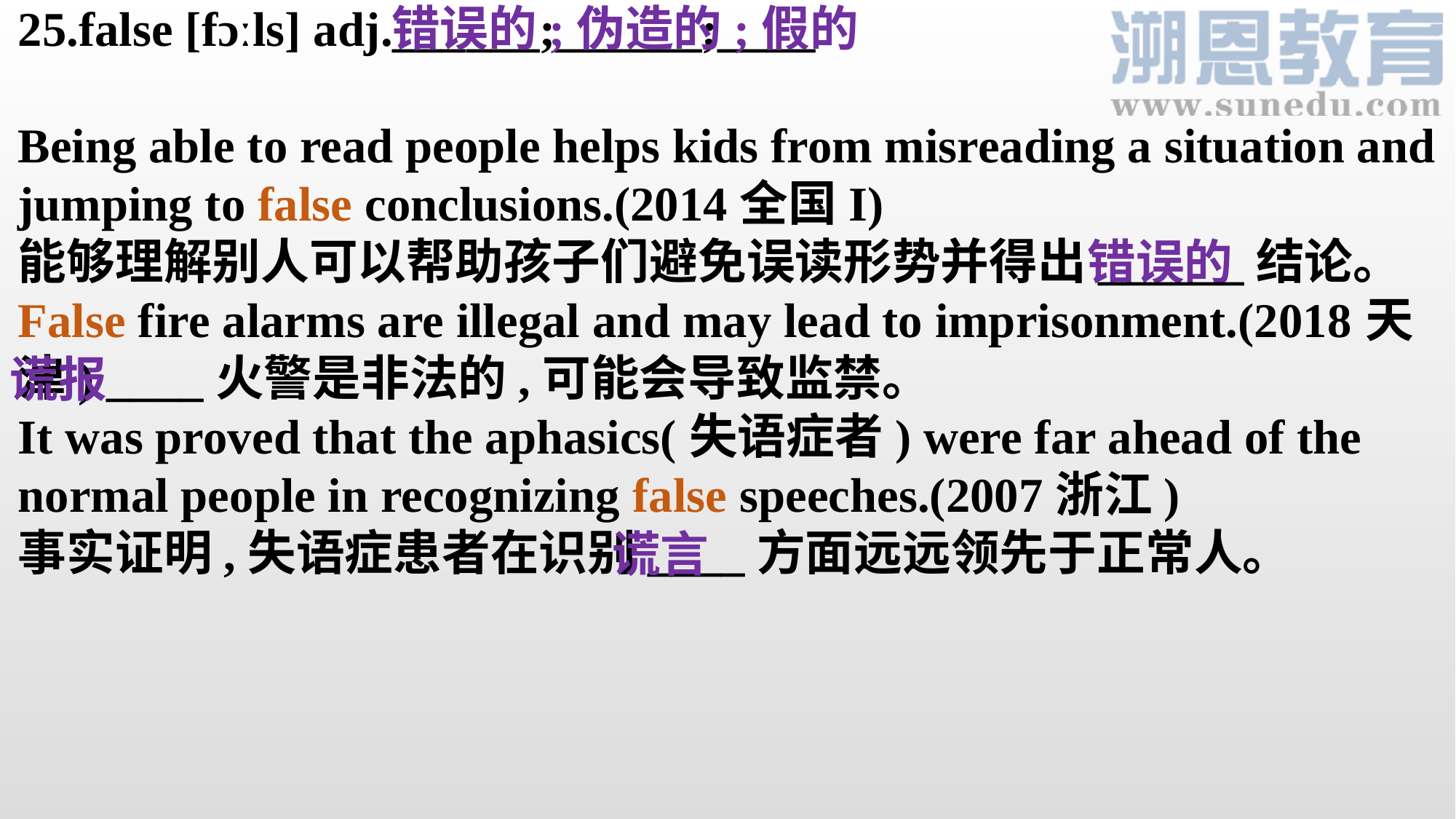

25.false [fɔːls] adj.______;______;____

Being able to read people helps kids from misreading a situation and jumping to false conclusions.(2014全国I)
能够理解别人可以帮助孩子们避免误读形势并得出______结论。
False fire alarms are illegal and may lead to imprisonment.(2018天津) ____火警是非法的,可能会导致监禁。
It was proved that the aphasics(失语症者) were far ahead of the normal people in recognizing false speeches.(2007浙江)
事实证明,失语症患者在识别____方面远远领先于正常人。
错误的;伪造的;假的
错误的
谎报
谎言